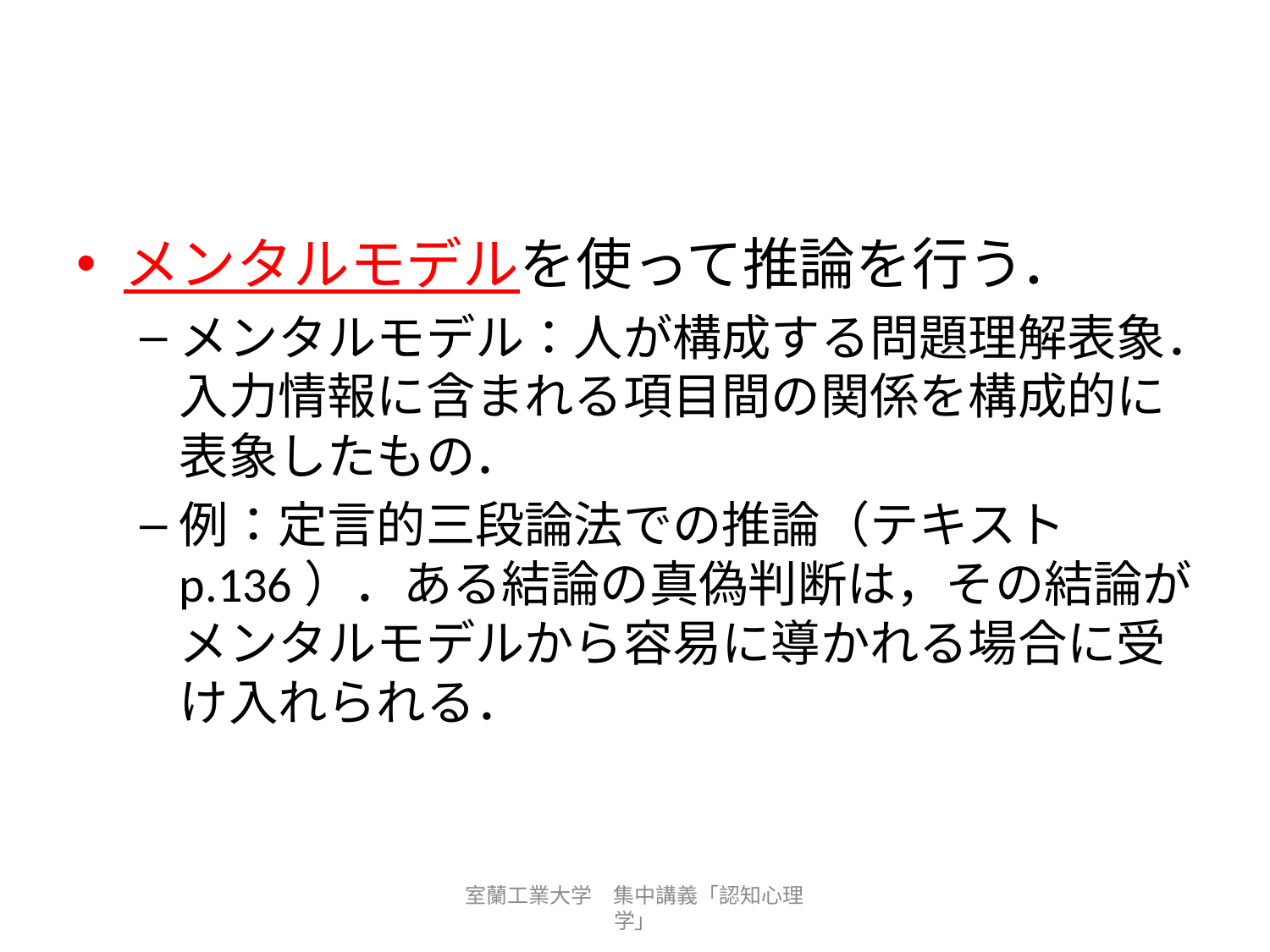

#
メンタルモデルを使って推論を行う．
メンタルモデル：人が構成する問題理解表象．入力情報に含まれる項目間の関係を構成的に表象したもの．
例：定言的三段論法での推論（テキスト p.136）．ある結論の真偽判断は，その結論がメンタルモデルから容易に導かれる場合に受け入れられる．
室蘭工業大学　集中講義「認知心理学」